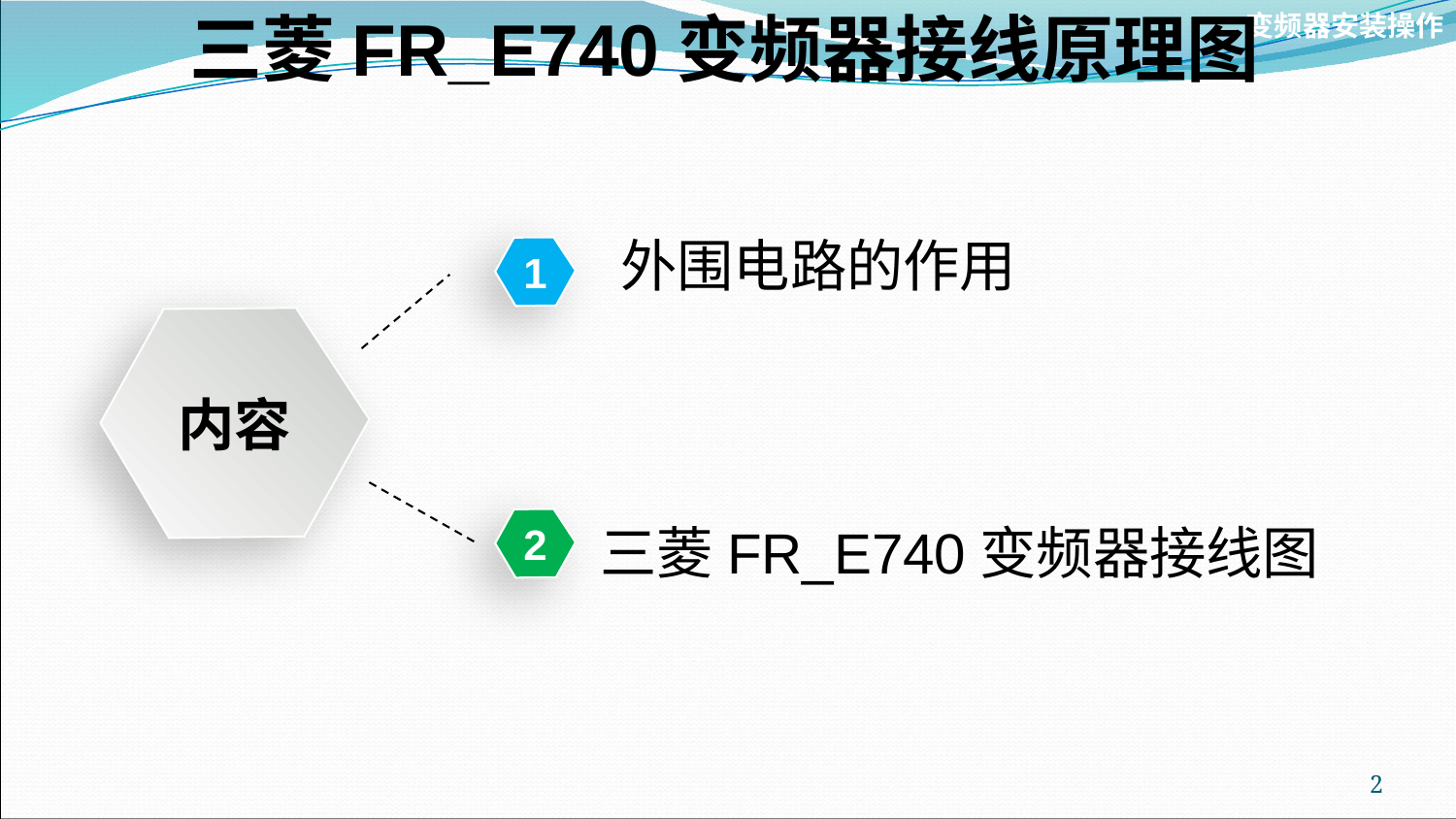

# 三菱FR_E740变频器接线原理图
变频器安装操作
外围电路的作用
1
内容
2
三菱FR_E740变频器接线图
2